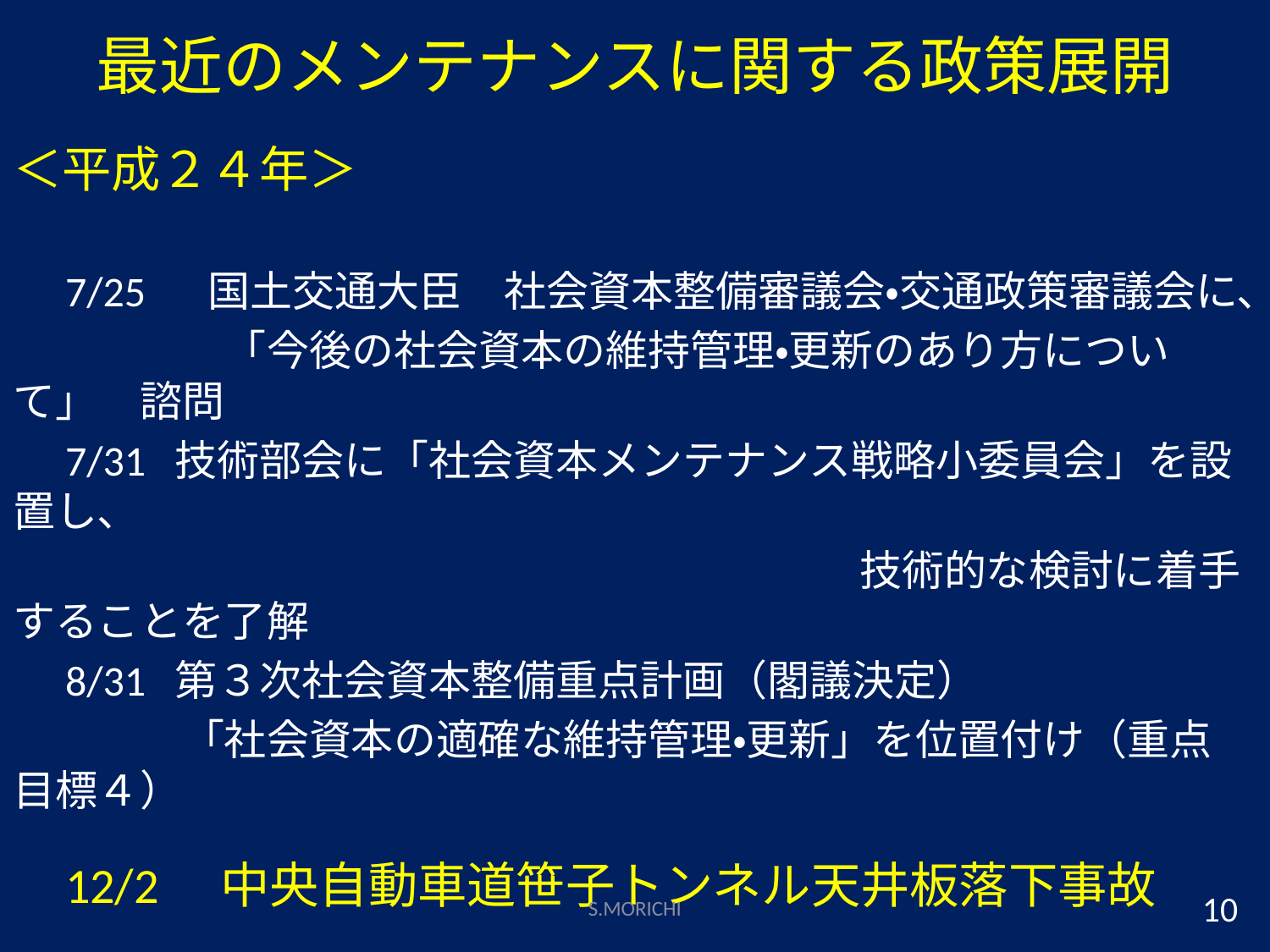

# 最近のメンテナンスに関する政策展開
＜平成２４年＞

　7/25　 国土交通大臣　社会資本整備審議会・交通政策審議会に、
　　　　　「今後の社会資本の維持管理・更新のあり方について」　諮問
　7/31  技術部会に「社会資本メンテナンス戦略小委員会」を設置し、
　　　　　　　　　　　　　　　　　　　　技術的な検討に着手することを了解
　8/31  第３次社会資本整備重点計画（閣議決定）
　　　　「社会資本の適確な維持管理・更新」を位置付け（重点目標４）
　12/2　中央自動車道笹子トンネル天井板落下事故
   12/3  トンネル天井板の緊急点検　開始
　　　　　　　　※その他の緊急点検・集中点検も以降随時開始

S.MORICHI
10